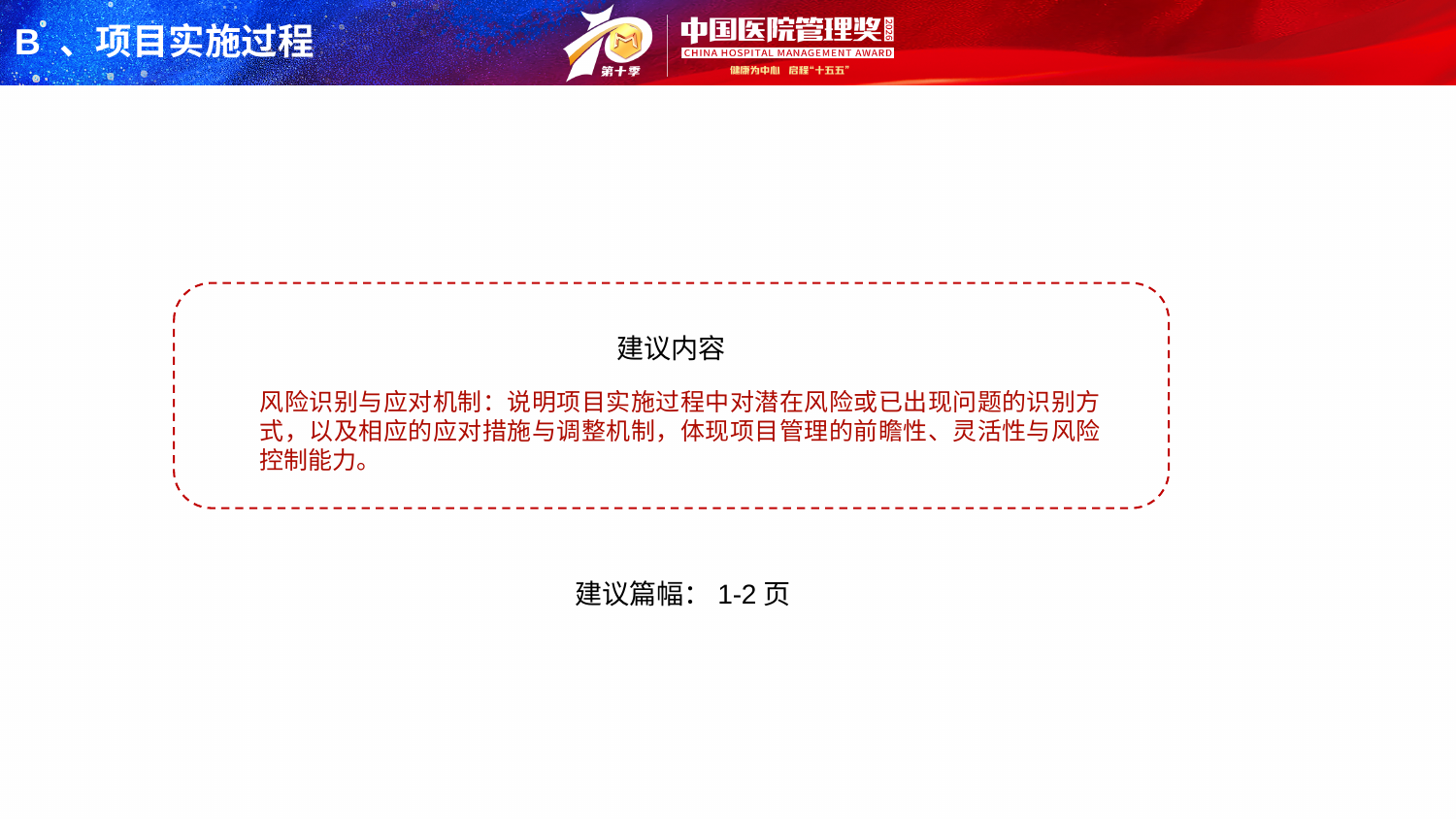

建议内容
风险识别与应对机制：说明项目实施过程中对潜在风险或已出现问题的识别方式，以及相应的应对措施与调整机制，体现项目管理的前瞻性、灵活性与风险控制能力。
建议篇幅：1-2页